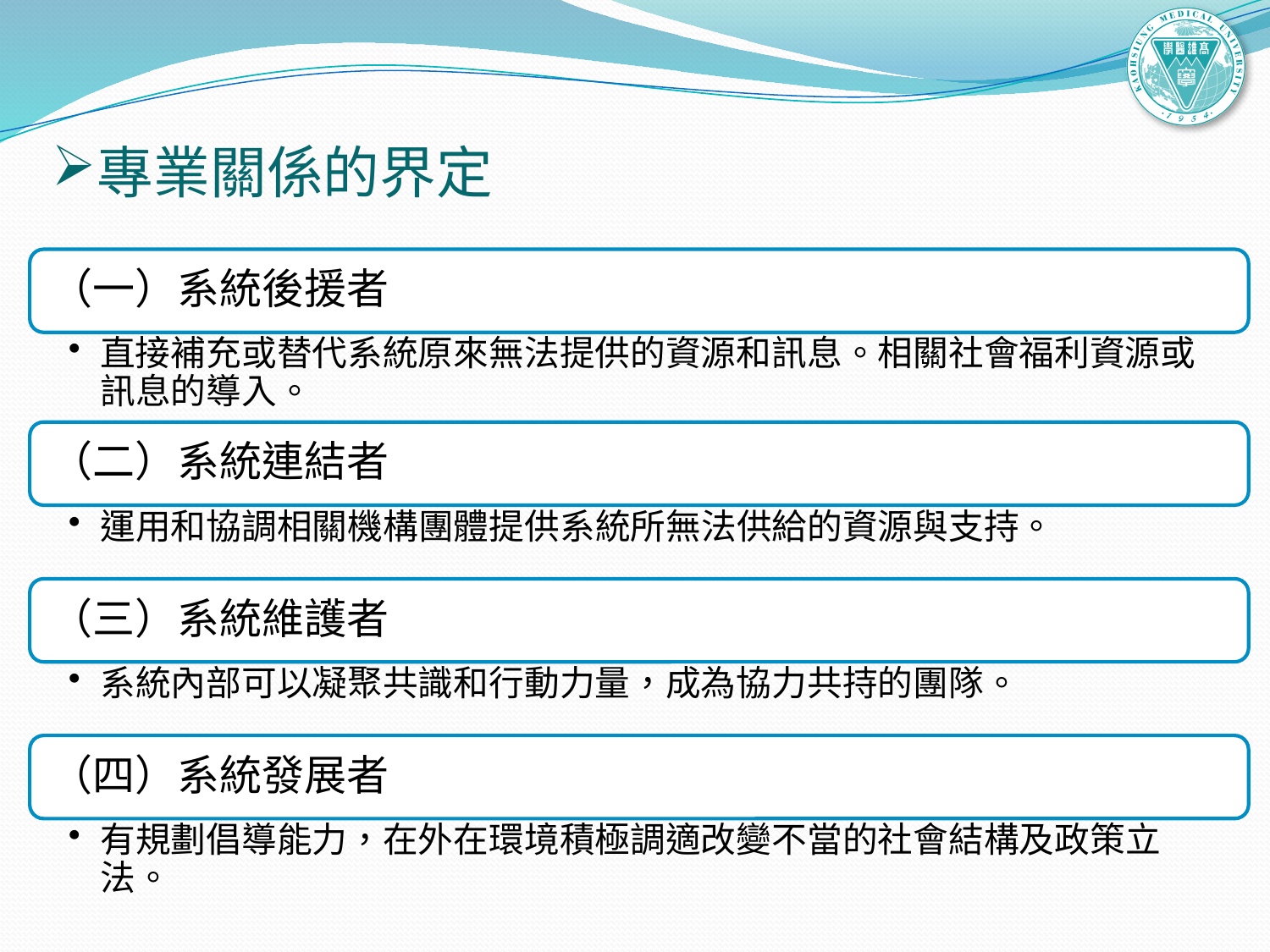

#
專業關係的界定
（一）系統後援者
直接補充或替代系統原來無法提供的資源和訊息。相關社會福利資源或訊息的導入。
（二）系統連結者
運用和協調相關機構團體提供系統所無法供給的資源與支持。
（三）系統維護者
系統內部可以凝聚共識和行動力量，成為協力共持的團隊。
（四）系統發展者
有規劃倡導能力，在外在環境積極調適改變不當的社會結構及政策立法。